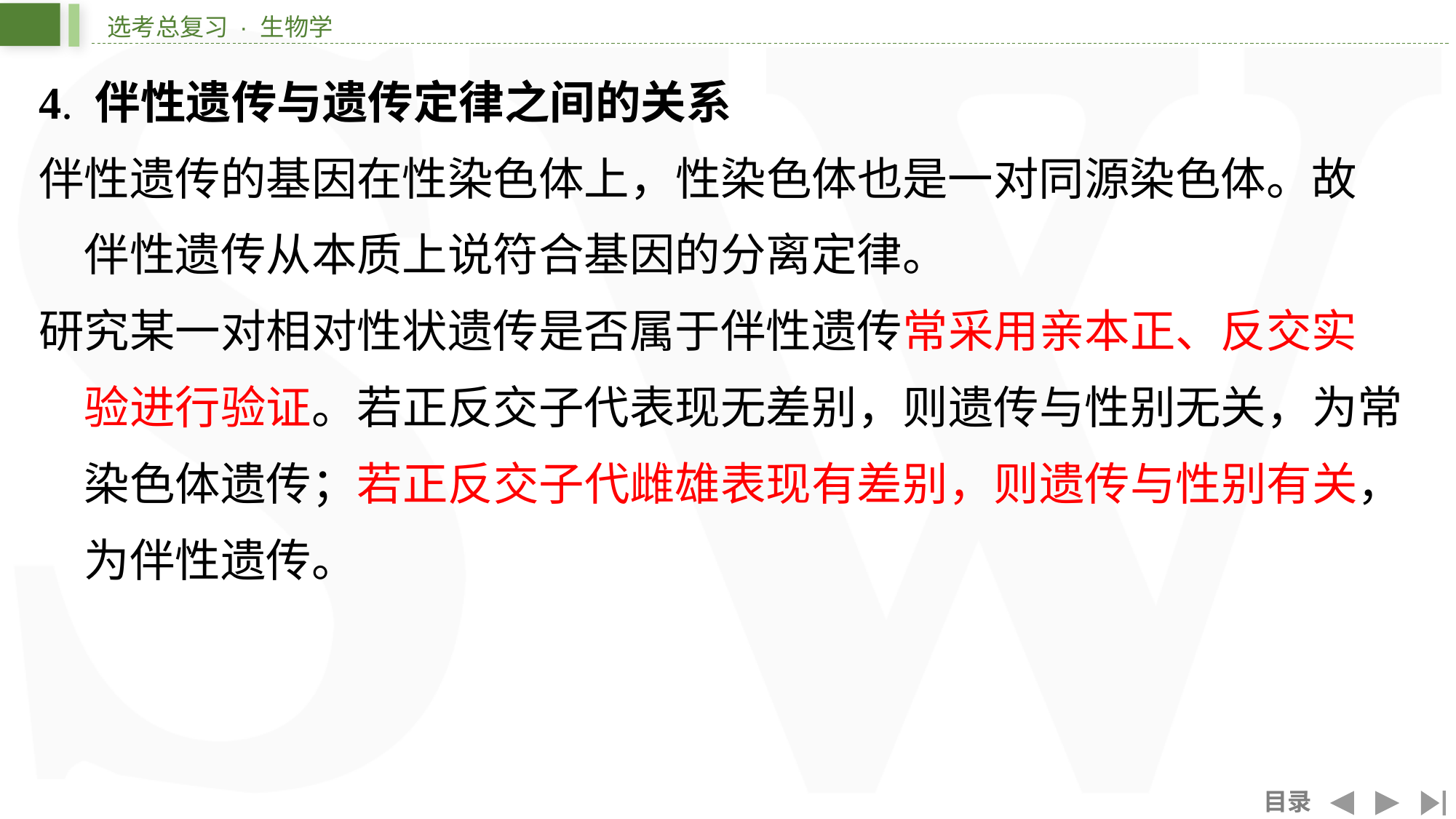

4. 伴性遗传与遗传定律之间的关系
伴性遗传的基因在性染色体上，性染色体也是一对同源染色体。故
伴性遗传从本质上说符合基因的分离定律。
研究某一对相对性状遗传是否属于伴性遗传常采用亲本正、反交实
验进行验证。若正反交子代表现无差别，则遗传与性别无关，为常
染色体遗传；若正反交子代雌雄表现有差别，则遗传与性别有关，
为伴性遗传。